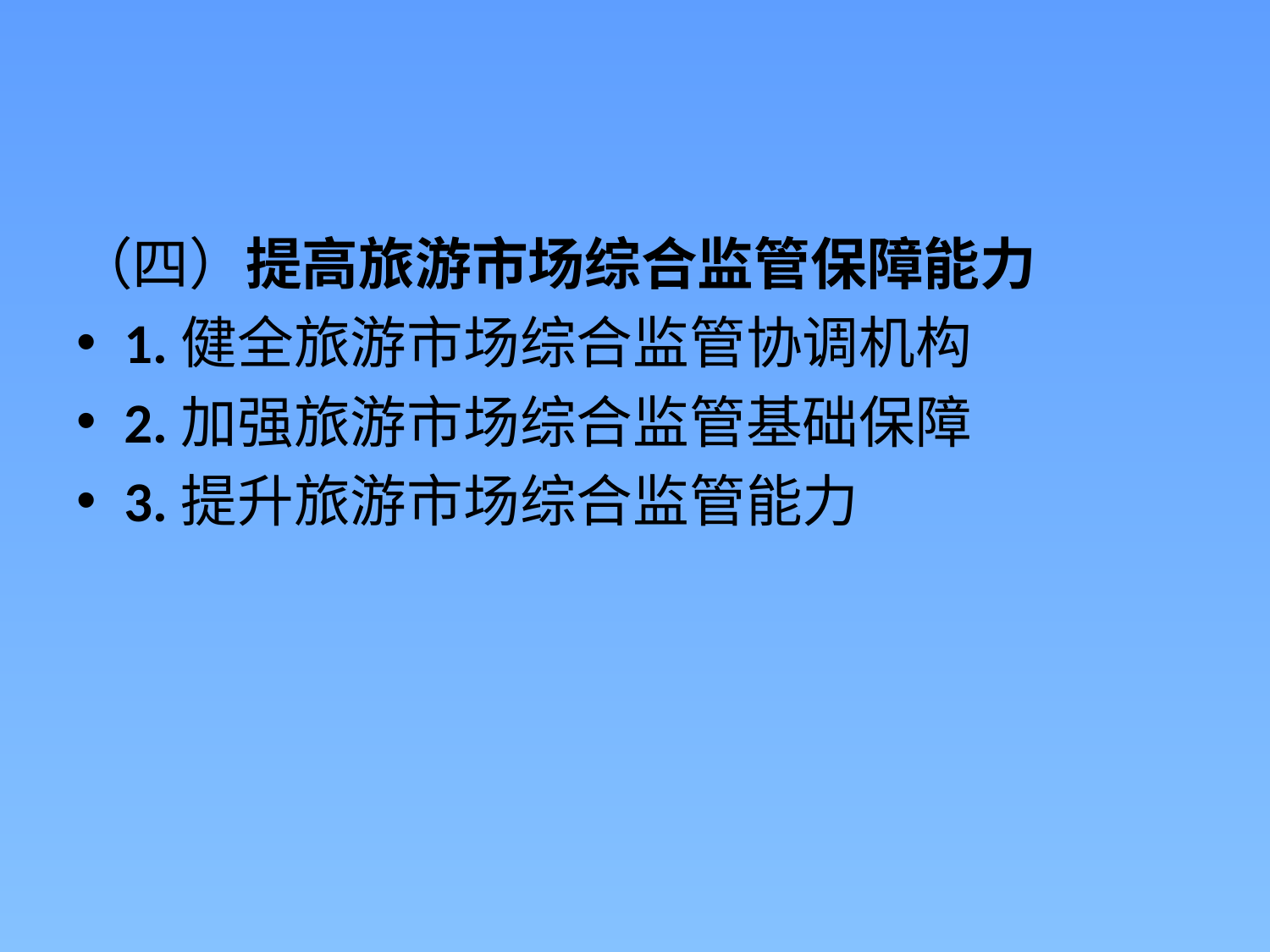

#
（四）提高旅游市场综合监管保障能力
1.健全旅游市场综合监管协调机构
2.加强旅游市场综合监管基础保障
3.提升旅游市场综合监管能力